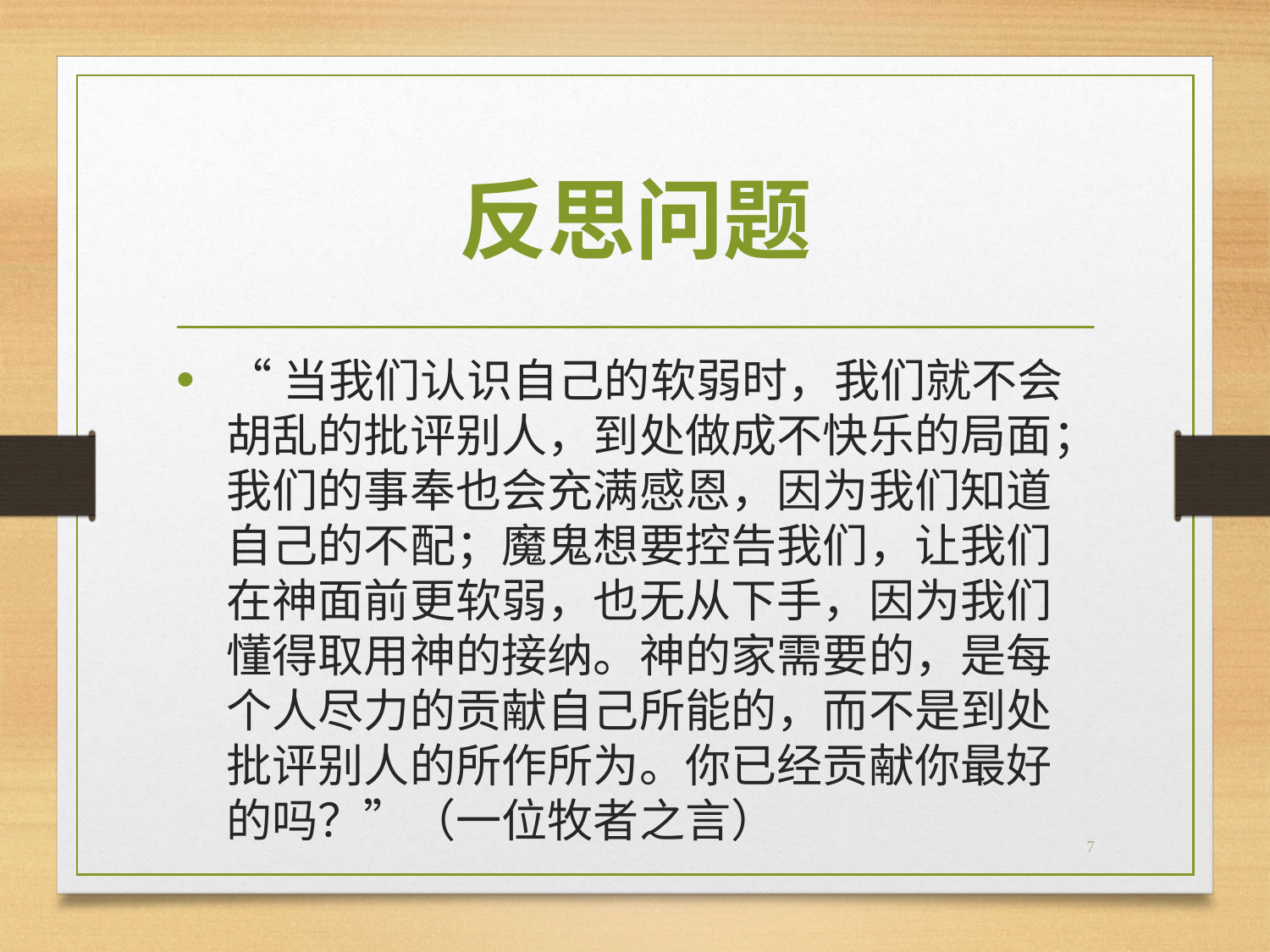

# 反思问题
“当我们认识自己的软弱时，我们就不会胡乱的批评别人，到处做成不快乐的局面；我们的事奉也会充满感恩，因为我们知道自己的不配；魔鬼想要控告我们，让我们在神面前更软弱，也无从下手，因为我们懂得取用神的接纳。神的家需要的，是每个人尽力的贡献自己所能的，而不是到处批评别人的所作所为。你已经贡献你最好的吗？”（一位牧者之言）
7